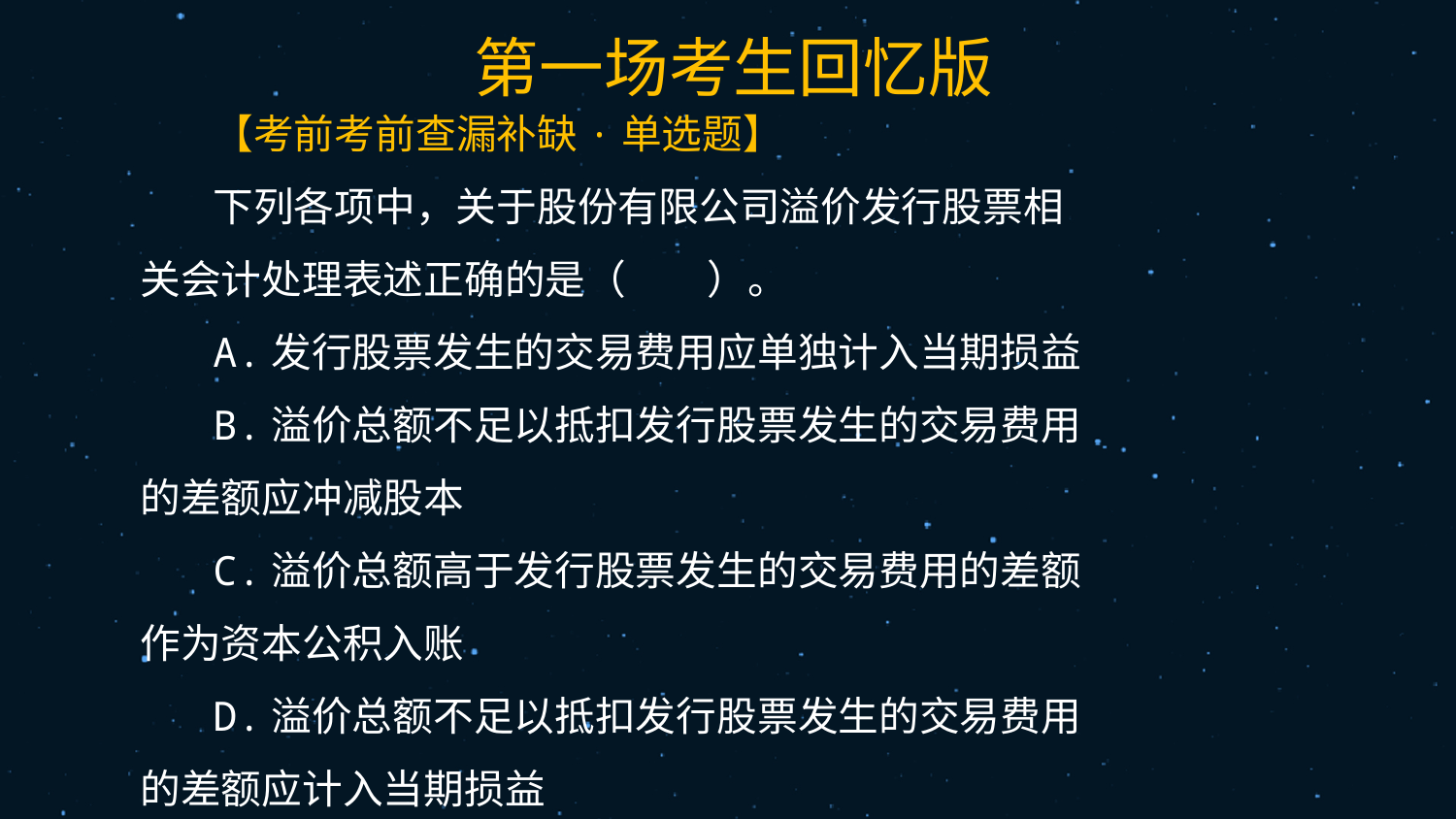

44
【考前考前查漏补缺·单选题】
下列各项中，关于股份有限公司溢价发行股票相关会计处理表述正确的是（　　）。
A.发行股票发生的交易费用应单独计入当期损益
B.溢价总额不足以抵扣发行股票发生的交易费用的差额应冲减股本
C.溢价总额高于发行股票发生的交易费用的差额作为资本公积入账
D.溢价总额不足以抵扣发行股票发生的交易费用的差额应计入当期损益